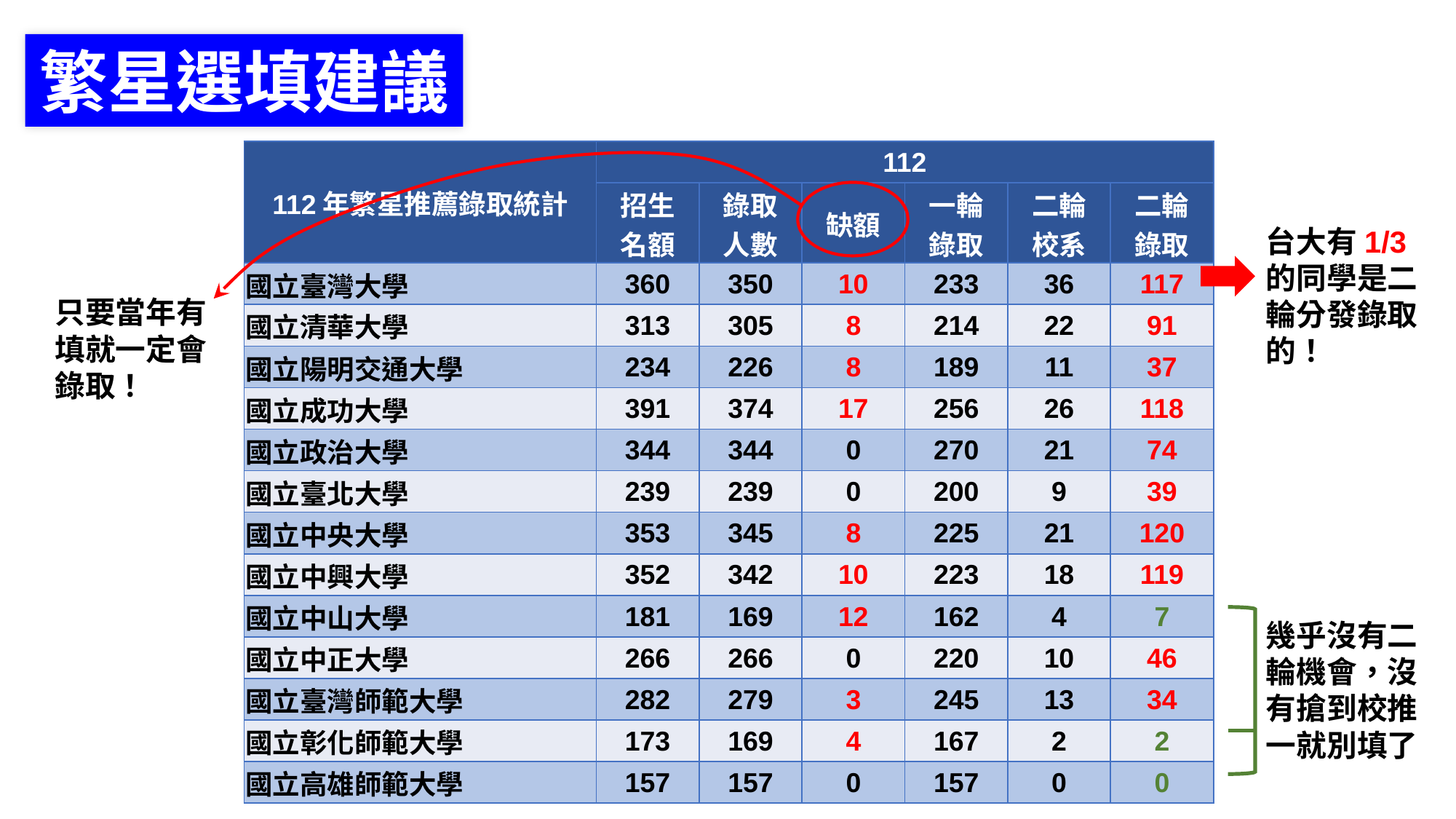

繁星選填建議
| 112年繁星推薦錄取統計 | 112 |  |  |  |  |  |
| --- | --- | --- | --- | --- | --- | --- |
|  | 招生 名額 | 錄取 人數 | 缺額 | 一輪 錄取 | 二輪 校系 | 二輪 錄取 |
| 國立臺灣大學 | 360 | 350 | 10 | 233 | 36 | 117 |
| 國立清華大學 | 313 | 305 | 8 | 214 | 22 | 91 |
| 國立陽明交通大學 | 234 | 226 | 8 | 189 | 11 | 37 |
| 國立成功大學 | 391 | 374 | 17 | 256 | 26 | 118 |
| 國立政治大學 | 344 | 344 | 0 | 270 | 21 | 74 |
| 國立臺北大學 | 239 | 239 | 0 | 200 | 9 | 39 |
| 國立中央大學 | 353 | 345 | 8 | 225 | 21 | 120 |
| 國立中興大學 | 352 | 342 | 10 | 223 | 18 | 119 |
| 國立中山大學 | 181 | 169 | 12 | 162 | 4 | 7 |
| 國立中正大學 | 266 | 266 | 0 | 220 | 10 | 46 |
| 國立臺灣師範大學 | 282 | 279 | 3 | 245 | 13 | 34 |
| 國立彰化師範大學 | 173 | 169 | 4 | 167 | 2 | 2 |
| 國立高雄師範大學 | 157 | 157 | 0 | 157 | 0 | 0 |

台大有1/3的同學是二輪分發錄取的！

只要當年有填就一定會錄取！

幾乎沒有二輪機會，沒有搶到校推一就別填了